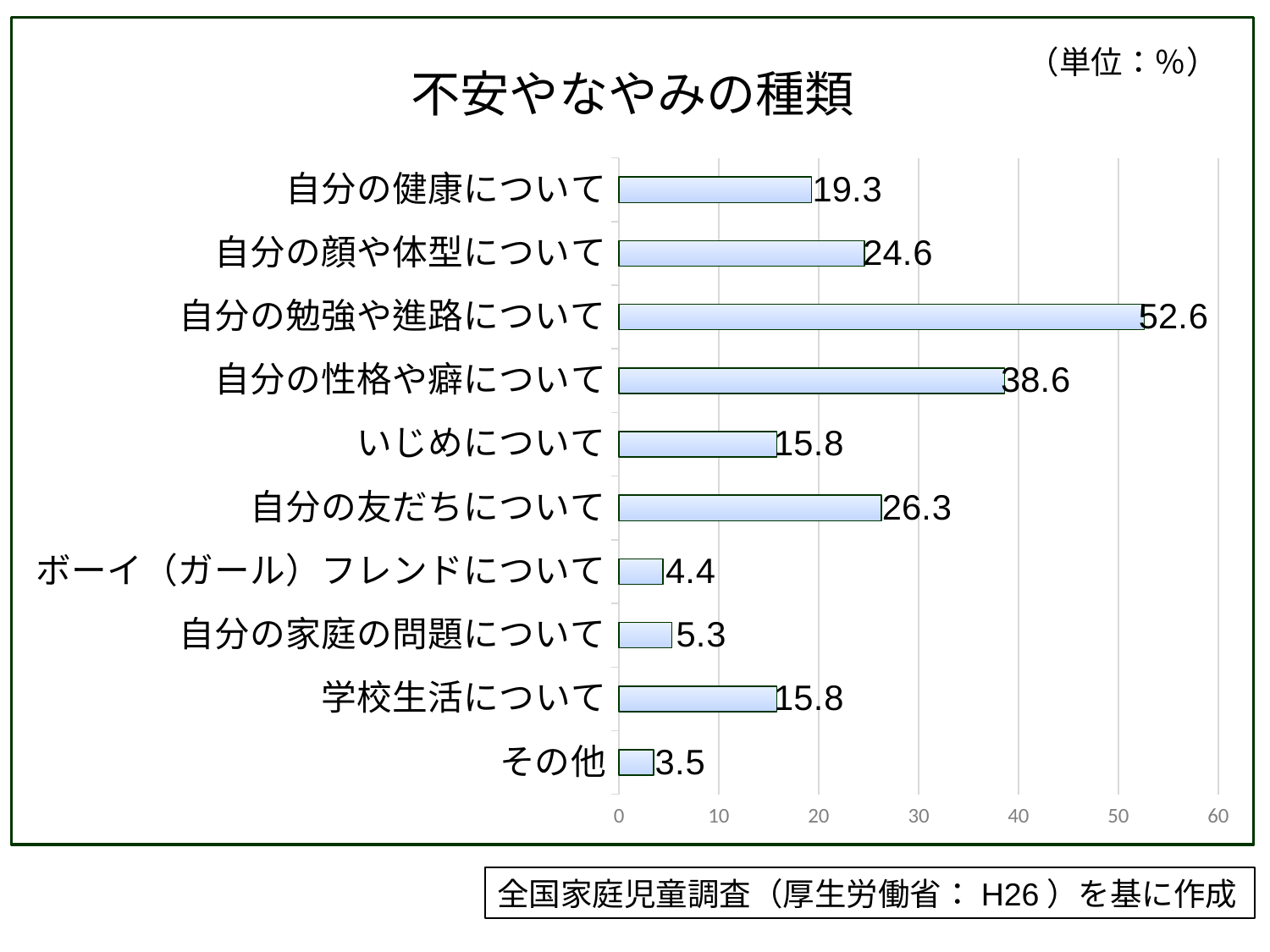

### Chart: 不安やなやみの種類

| Category | 不安や悩みの種類 |
|---|---|
| その他 | 3.5 |
| 学校生活について | 15.8 |
| 自分の家庭の問題について | 5.3 |
| ボーイ（ガール）フレンドについて | 4.4 |
| 自分の友だちについて | 26.3 |
| いじめについて | 15.8 |
| 自分の性格や癖について | 38.6 |
| 自分の勉強や進路について | 52.6 |
| 自分の顔や体型について | 24.6 |
| 自分の健康について | 19.3 |
（単位：％）
全国家庭児童調査（厚生労働省：H26）を基に作成